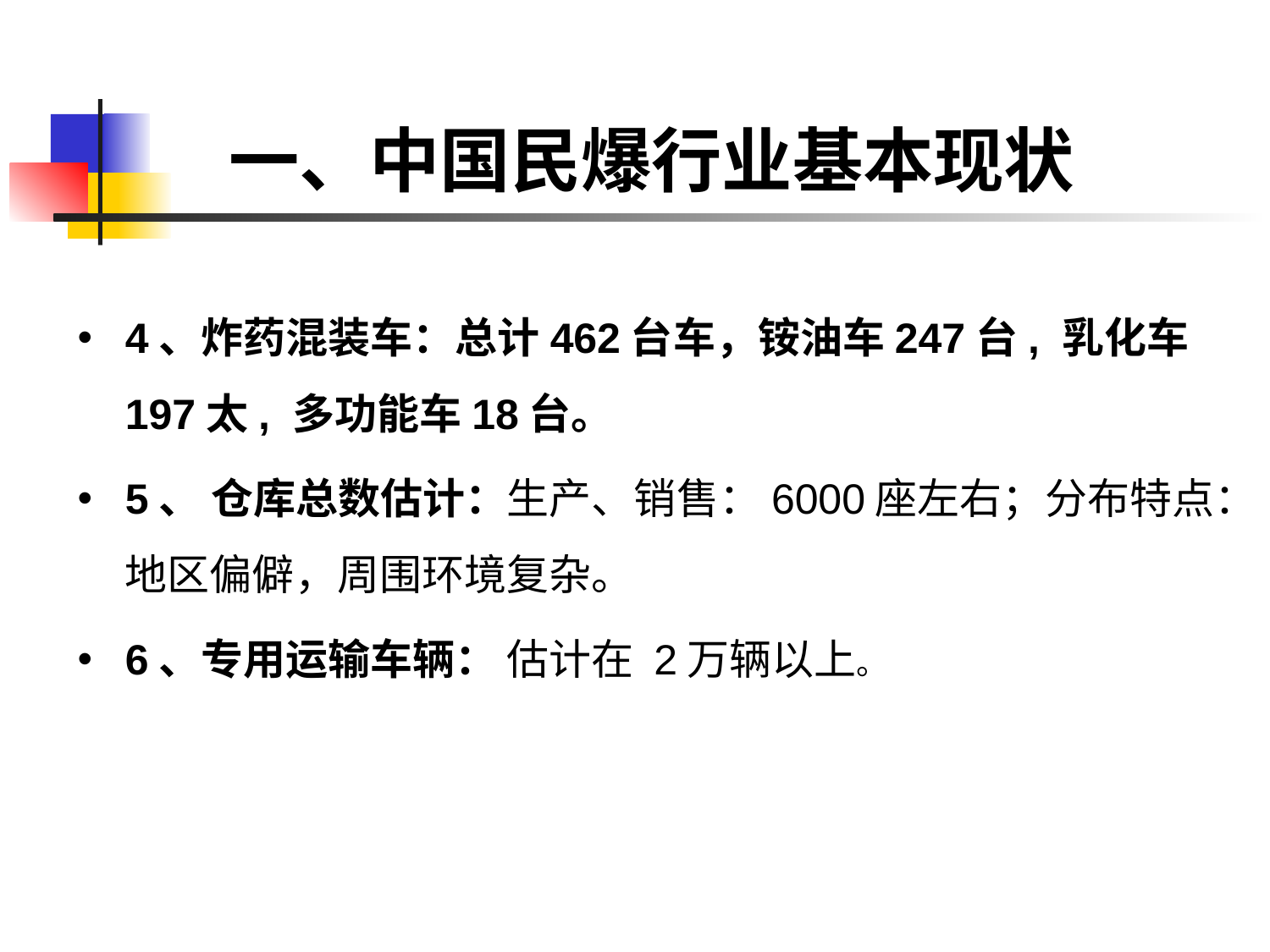

# 一、中国民爆行业基本现状

4、炸药混装车：总计462台车，铵油车247台, 乳化车197太, 多功能车18台。
5、 仓库总数估计：生产、销售：6000座左右；分布特点：地区偏僻，周围环境复杂。
6、专用运输车辆： 估计在 2万辆以上。